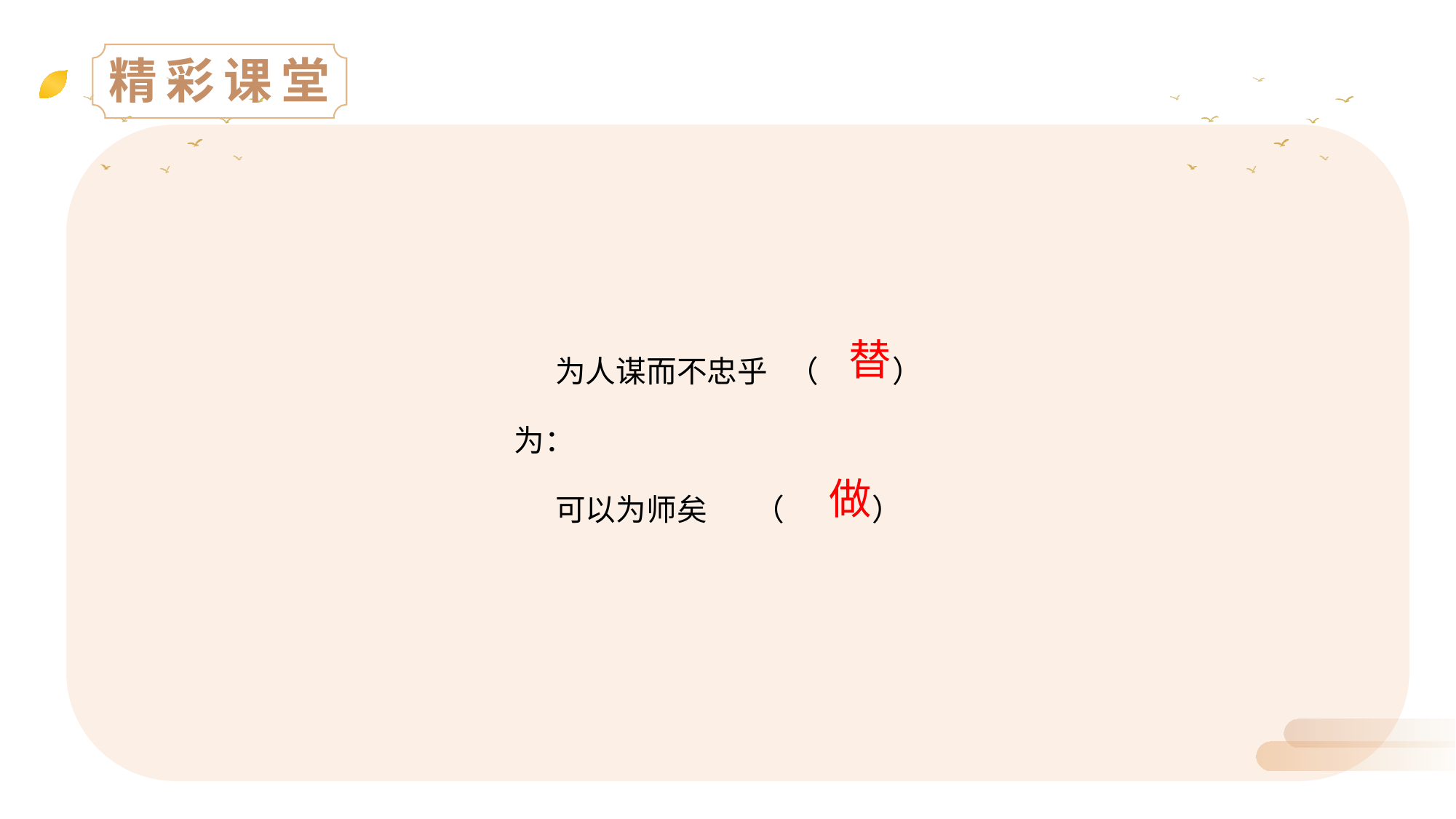

精彩课堂
     为人谋而不忠乎   （           ）
为：
     可以为师矣       （             ）
替
做